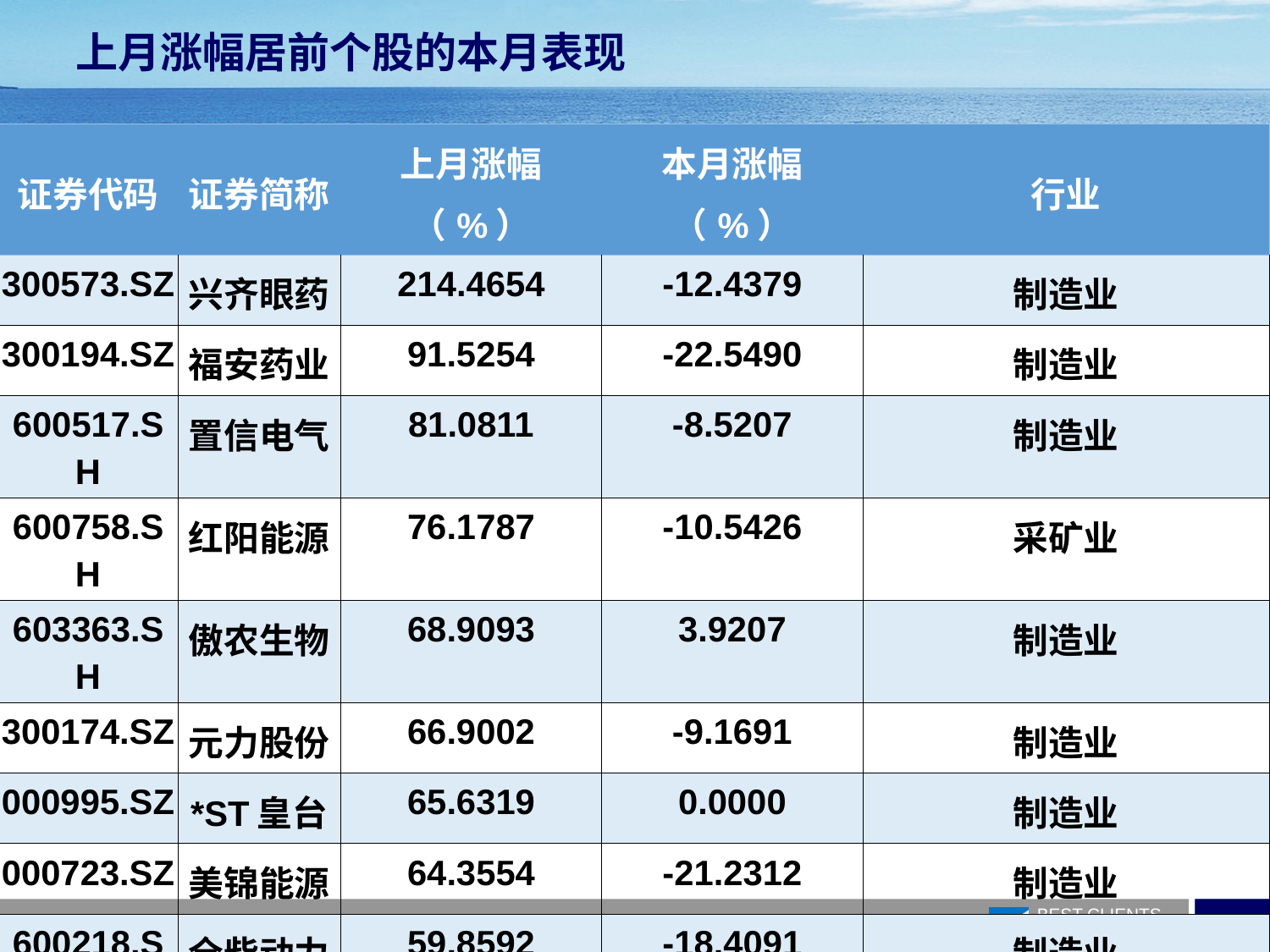

上月涨幅居前个股的本月表现
| 证券代码 | 证券简称 | 上月涨幅（%） | 本月涨幅（%） | 行业 |
| --- | --- | --- | --- | --- |
| 300573.SZ | 兴齐眼药 | 214.4654 | -12.4379 | 制造业 |
| 300194.SZ | 福安药业 | 91.5254 | -22.5490 | 制造业 |
| 600517.SH | 置信电气 | 81.0811 | -8.5207 | 制造业 |
| 600758.SH | 红阳能源 | 76.1787 | -10.5426 | 采矿业 |
| 603363.SH | 傲农生物 | 68.9093 | 3.9207 | 制造业 |
| 300174.SZ | 元力股份 | 66.9002 | -9.1691 | 制造业 |
| 000995.SZ | \*ST皇台 | 65.6319 | 0.0000 | 制造业 |
| 000723.SZ | 美锦能源 | 64.3554 | -21.2312 | 制造业 |
| 600218.SH | 全柴动力 | 59.8592 | -18.4091 | 制造业 |
| 600794.SH | 保税科技 | 58.7571 | -12.2666 | 交通运输、仓储和邮政业 |